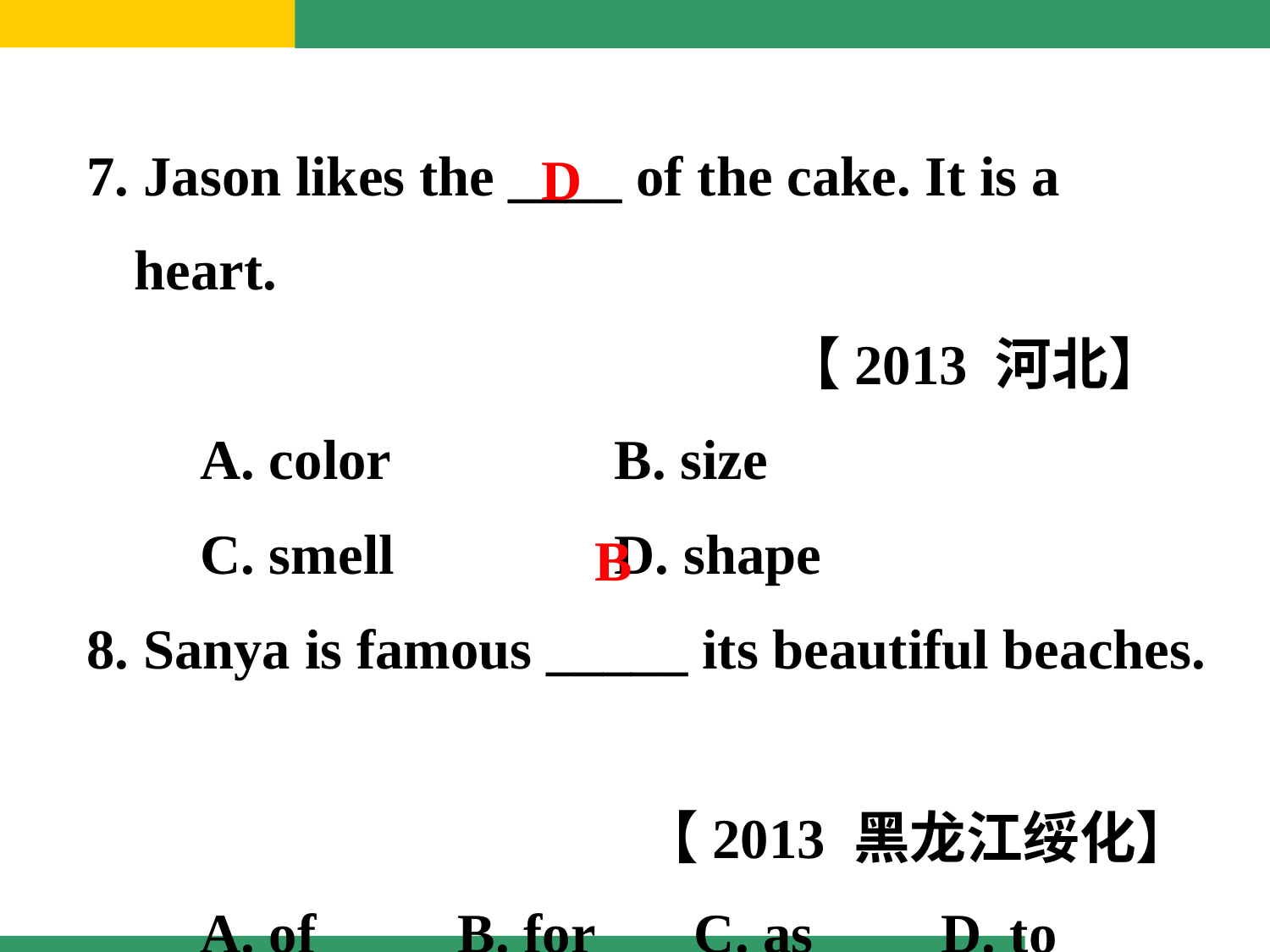

7. Jason likes the ____ of the cake. It is a heart.
                                                     【2013 河北】
        A. color	       B. size
        C. smell	       D. shape
8. Sanya is famous _____ its beautiful beaches.
                                          【2013 黑龙江绥化】
        A. of          B. for       C. as         D. to
D
B